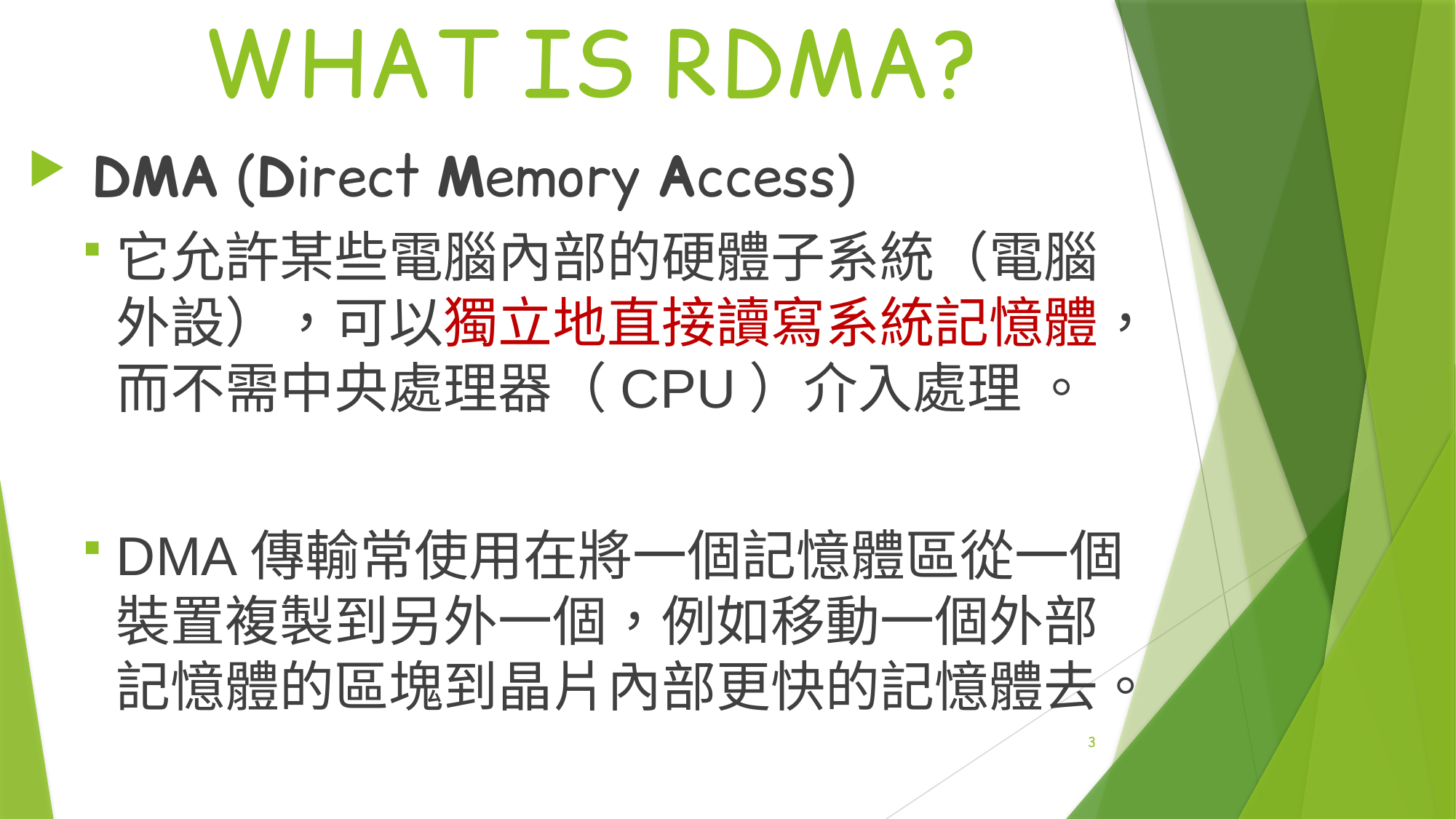

# WHAT IS RDMA?
 DMA (Direct Memory Access)
它允許某些電腦內部的硬體子系統（電腦外設），可以獨立地直接讀寫系統記憶體，而不需中央處理器（CPU）介入處理 。

DMA傳輸常使用在將一個記憶體區從一個裝置複製到另外一個，例如移動一個外部記憶體的區塊到晶片內部更快的記憶體去。

3